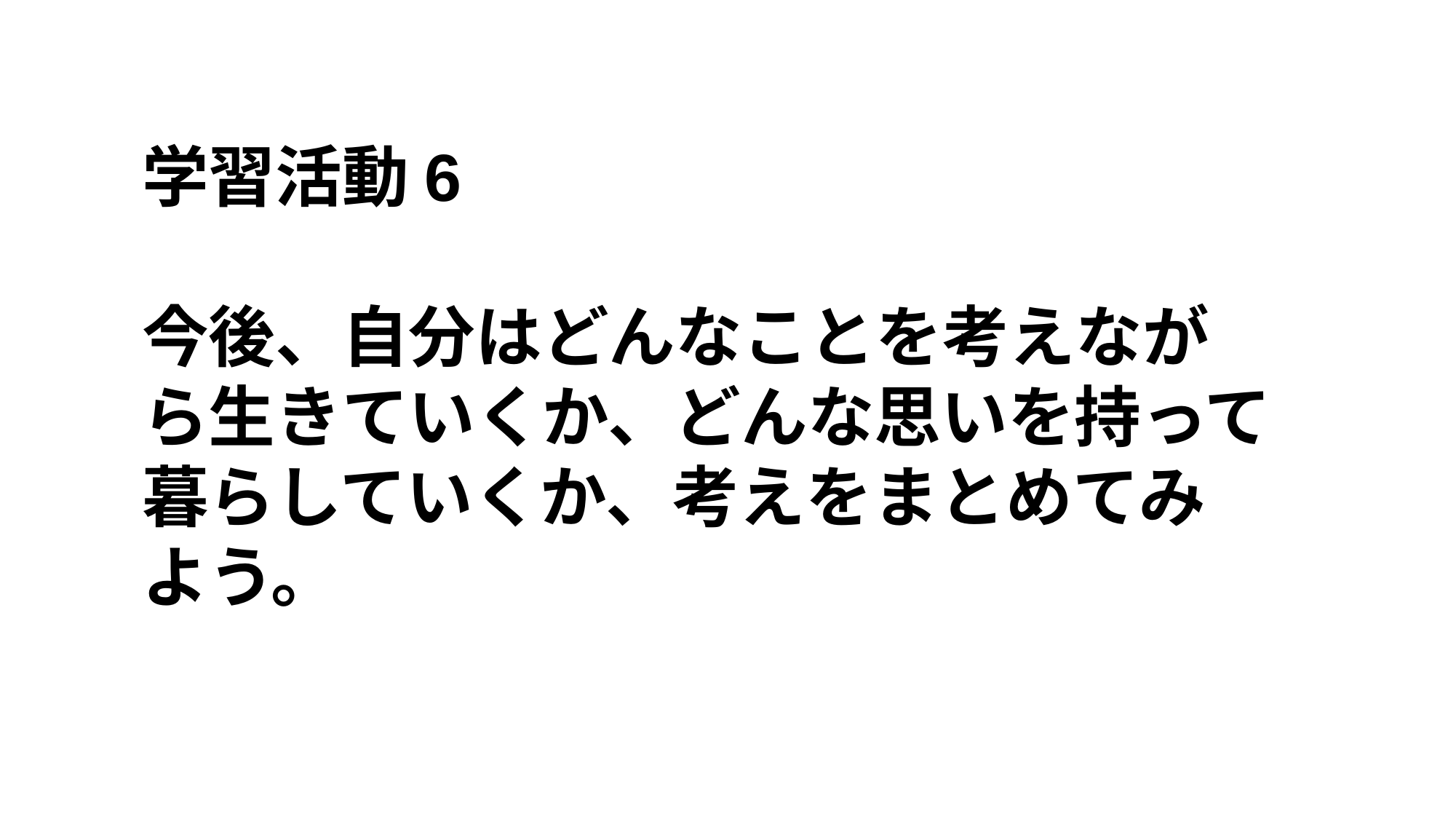

学習活動6

今後、自分はどんなことを考えながら生きていくか、どんな思いを持って暮らしていくか、考えをまとめてみよう。